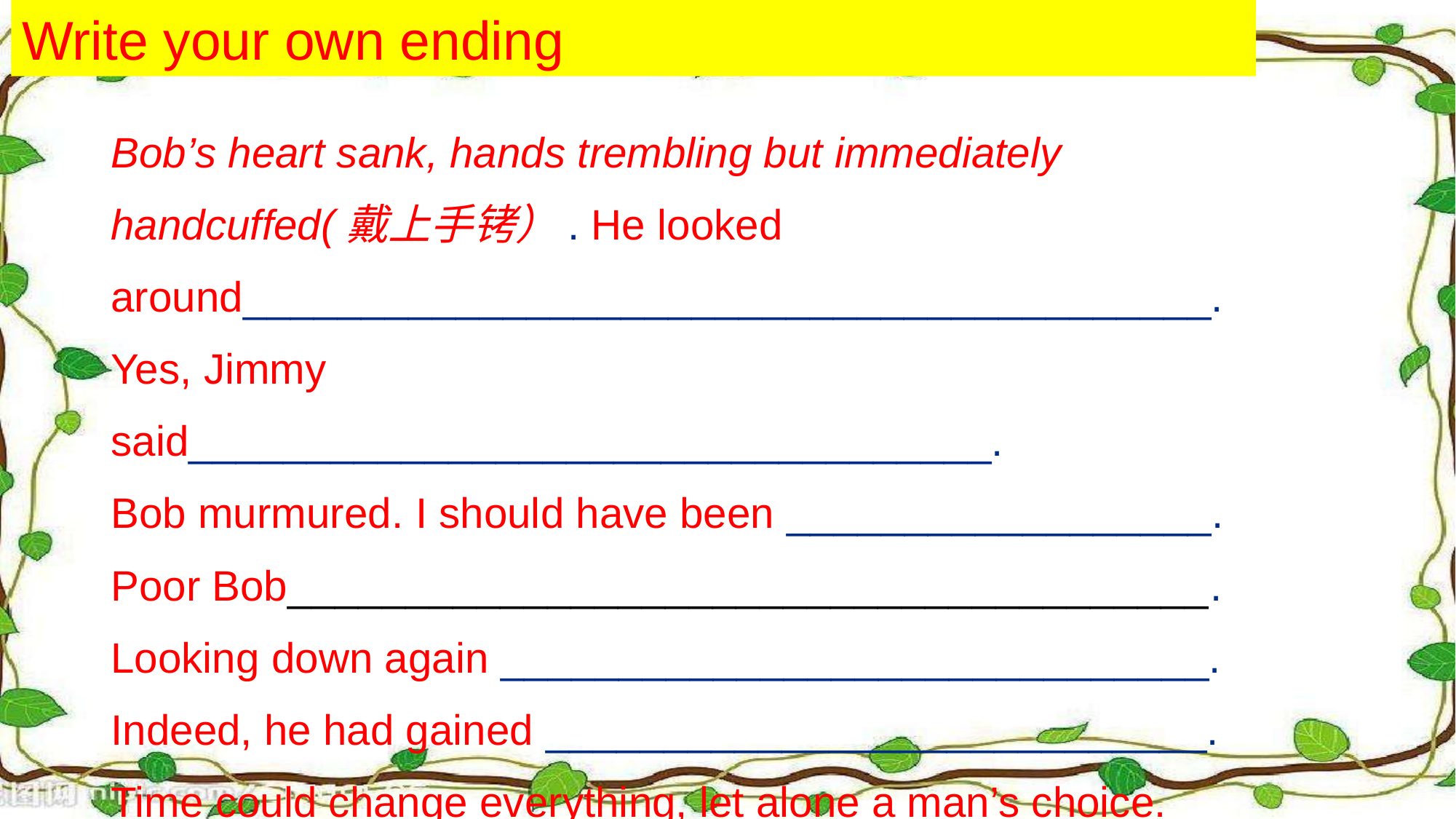

Write your own ending
Bob’s heart sank, hands trembling but immediately handcuffed(戴上手铐）. He looked around_________________________________________.
Yes, Jimmy said__________________________________.
Bob murmured. I should have been __________________.
Poor Bob_______________________________________.
Looking down again ______________________________.
Indeed, he had gained ____________________________.
Time could change everything, let alone a man’s choice.